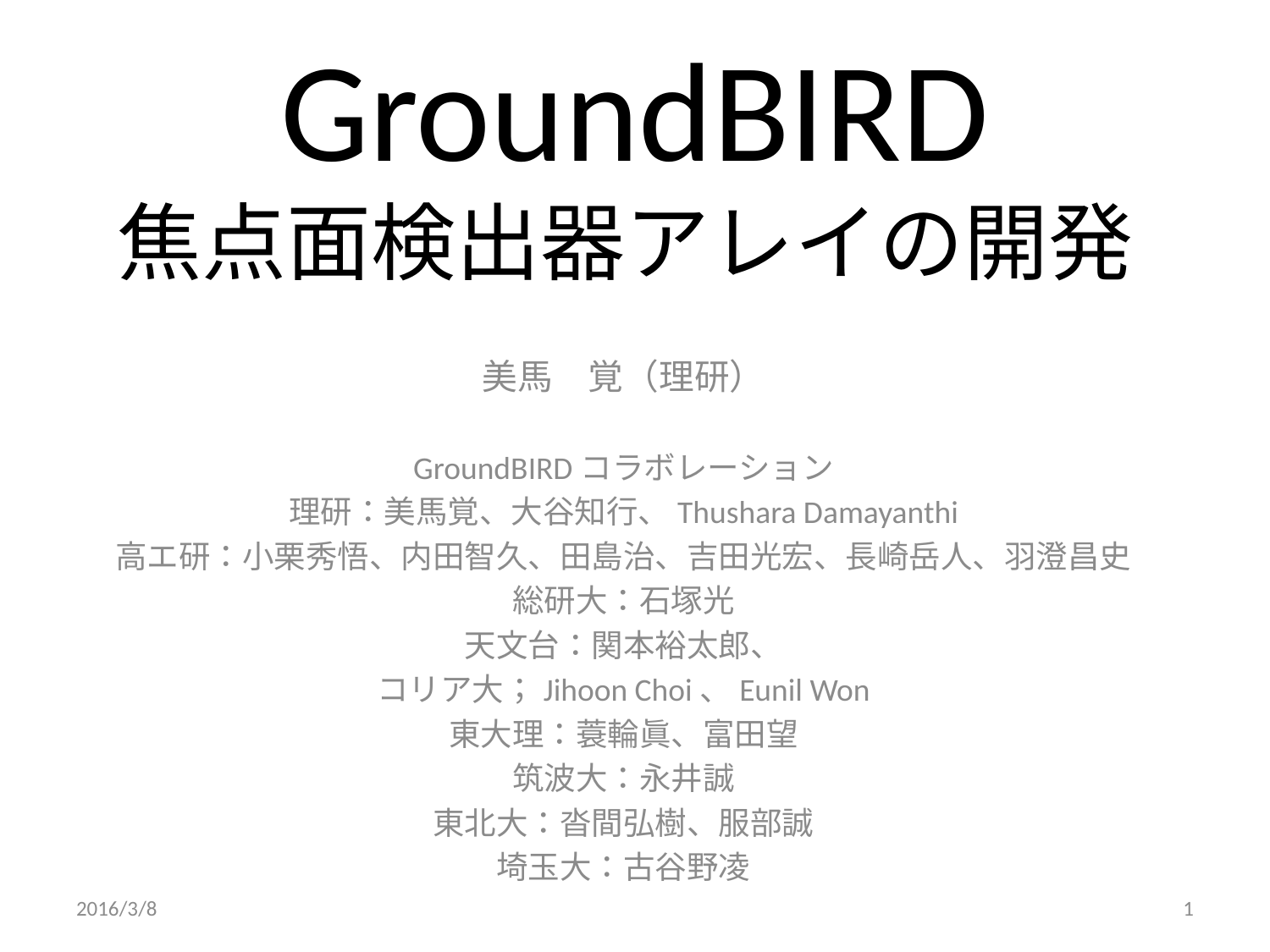

# GroundBIRD 焦点面検出器アレイの開発
美馬　覚（理研）

GroundBIRDコラボレーション
理研：美馬覚、大谷知行、Thushara Damayanthi
高エ研：小栗秀悟、内田智久、田島治、吉田光宏、長崎岳人、羽澄昌史
総研大：石塚光
天文台：関本裕太郎、
コリア大；Jihoon Choi、Eunil Won
東大理：蓑輪眞、富田望
筑波大：永井誠
東北大：沓間弘樹、服部誠
埼玉大：古谷野凌

2016/3/8
1